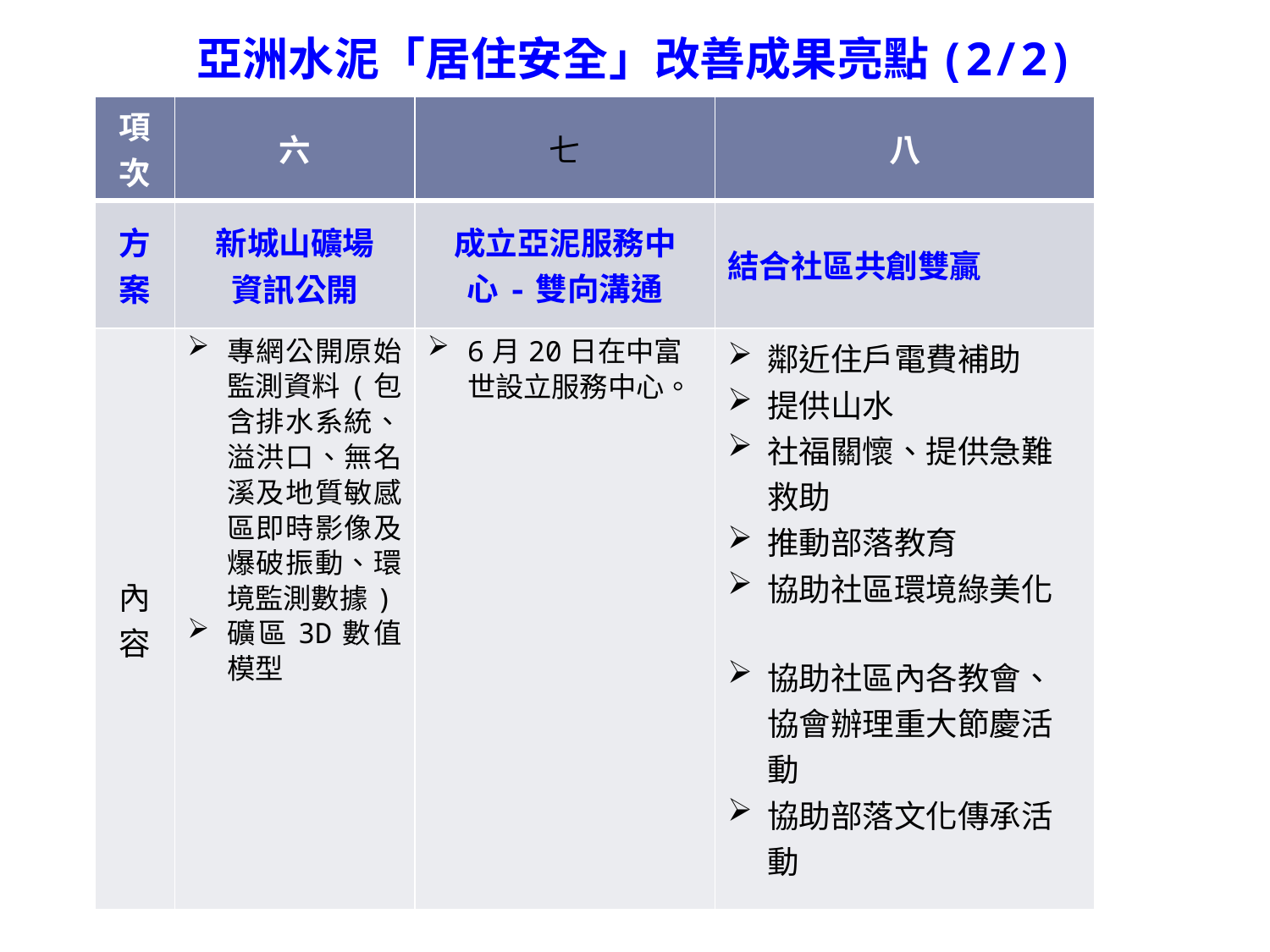

# 亞洲水泥「居住安全」改善成果亮點(2/2)
| 項次 | 六 | 七 | 八 |
| --- | --- | --- | --- |
| 方案 | 新城山礦場 資訊公開 | 成立亞泥服務中心-雙向溝通 | 結合社區共創雙贏 |
| 內容 | 專網公開原始監測資料(包含排水系統、溢洪口、無名溪及地質敏感區即時影像及爆破振動、環境監測數據) 礦區3D數值模型 | 6月20日在中富世設立服務中心。 | 鄰近住戶電費補助 提供山水 社福關懷、提供急難救助 推動部落教育 協助社區環境綠美化 協助社區內各教會、協會辦理重大節慶活動 協助部落文化傳承活動 |